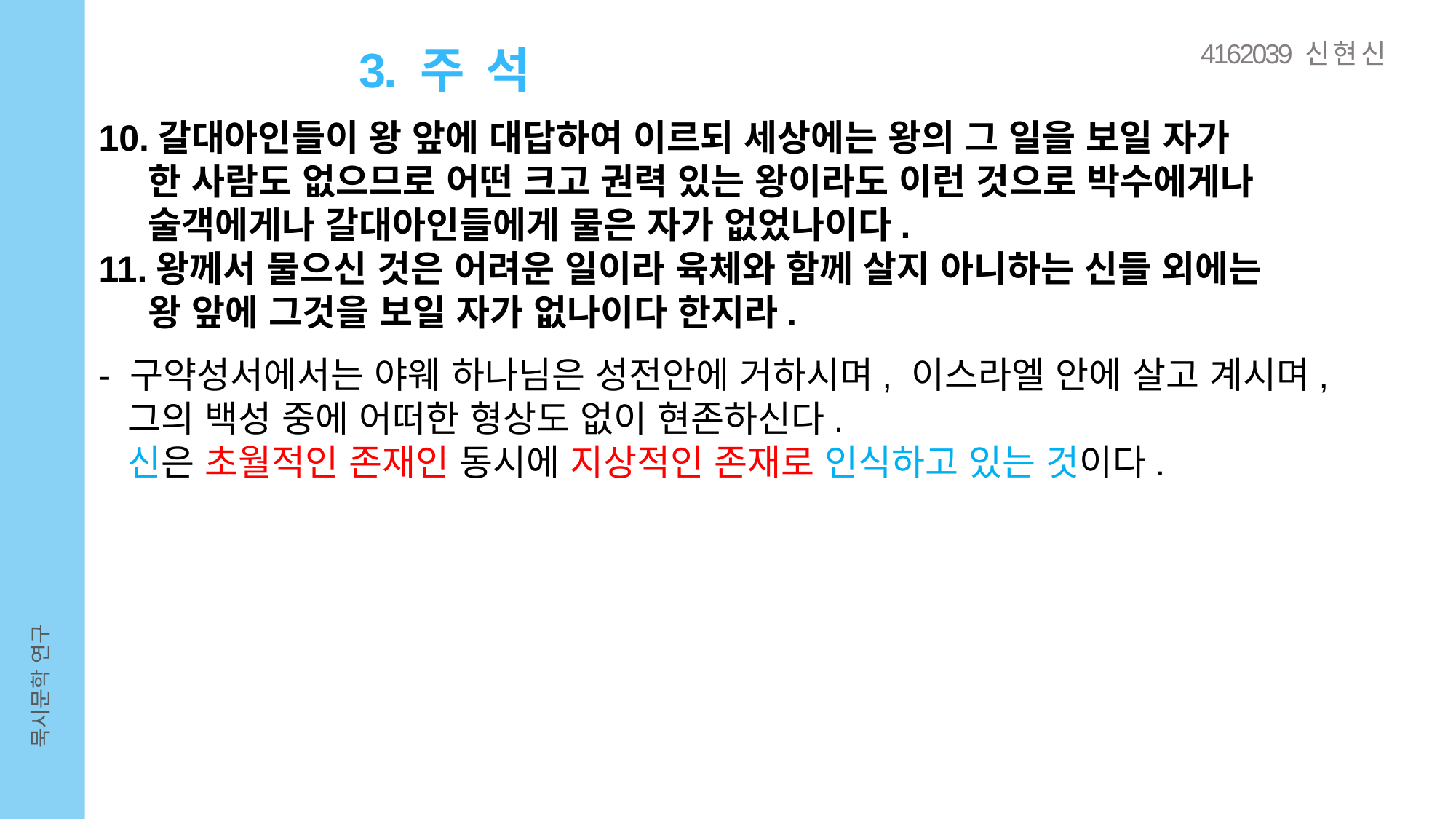

4162039 신 현 신
3. 주  석
10.갈대아인들이 왕 앞에 대답하여 이르되 세상에는 왕의 그 일을 보일 자가
    한 사람도 없으므로 어떤 크고 권력 있는 왕이라도 이런 것으로 박수에게나
    술객에게나 갈대아인들에게 물은 자가 없었나이다.
11.왕께서 물으신 것은 어려운 일이라 육체와 함께 살지 아니하는 신들 외에는
    왕 앞에 그것을 보일 자가 없나이다 한지라.

- 구약성서에서는 야웨 하나님은 성전안에 거하시며, 이스라엘 안에 살고 계시며,
  그의 백성 중에 어떠한 형상도 없이 현존하신다.
  신은 초월적인 존재인 동시에 지상적인 존재로 인식하고 있는 것이다.

묵시문학 연구